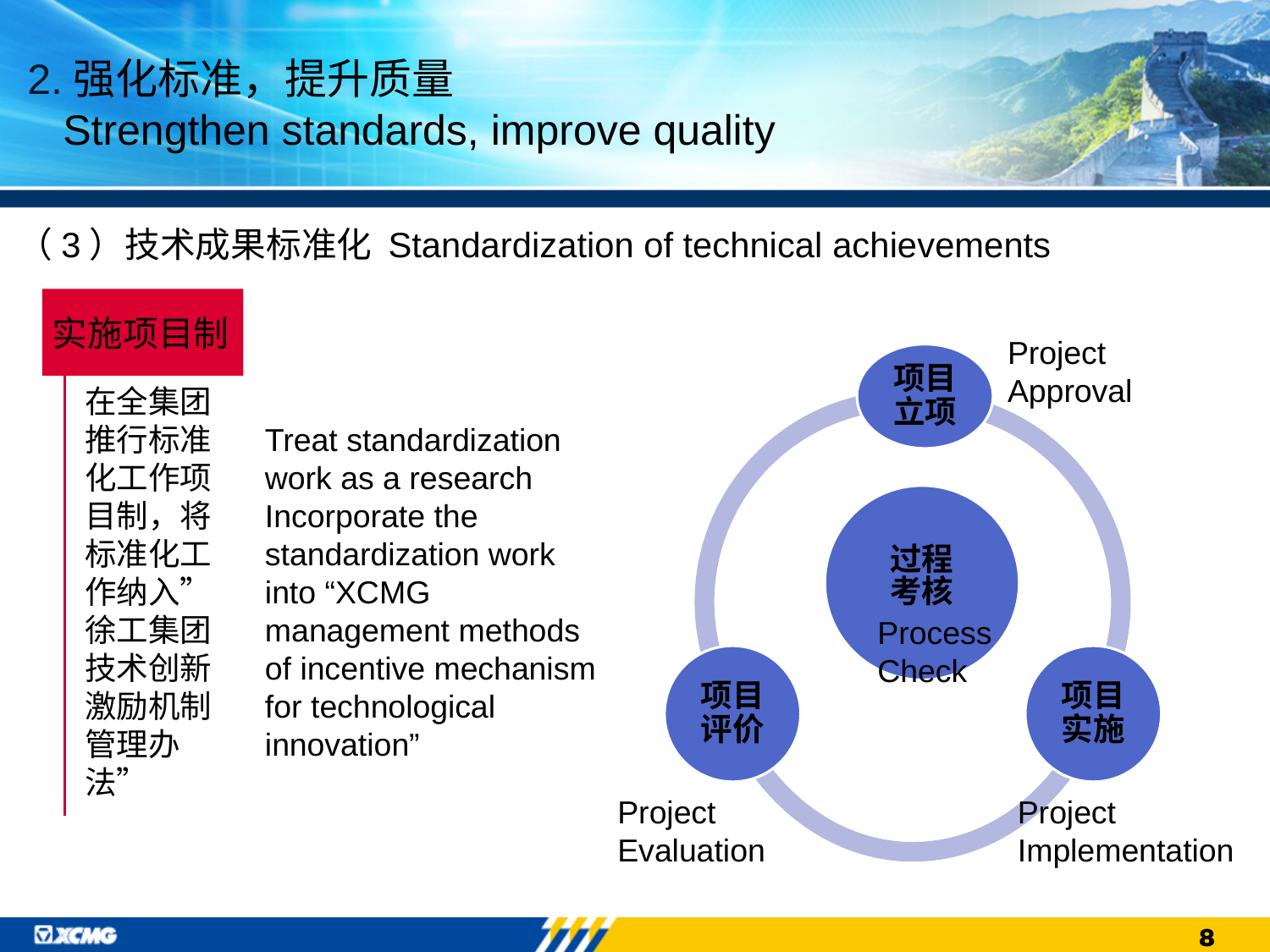

2.强化标准，提升质量
   Strengthen standards, improve quality
（3）技术成果标准化 Standardization of technical achievements
实施项目制
Project Approval
过程
考核
项目立项
项目实施
项目评价
在全集团推行标准化工作项目制，将标准化工作纳入”徐工集团技术创新激励机制管理办法”
Treat standardization work as a research Incorporate the standardization work into “XCMG management methods of incentive mechanism for technological innovation”
Process Check
Project Evaluation
Project Implementation